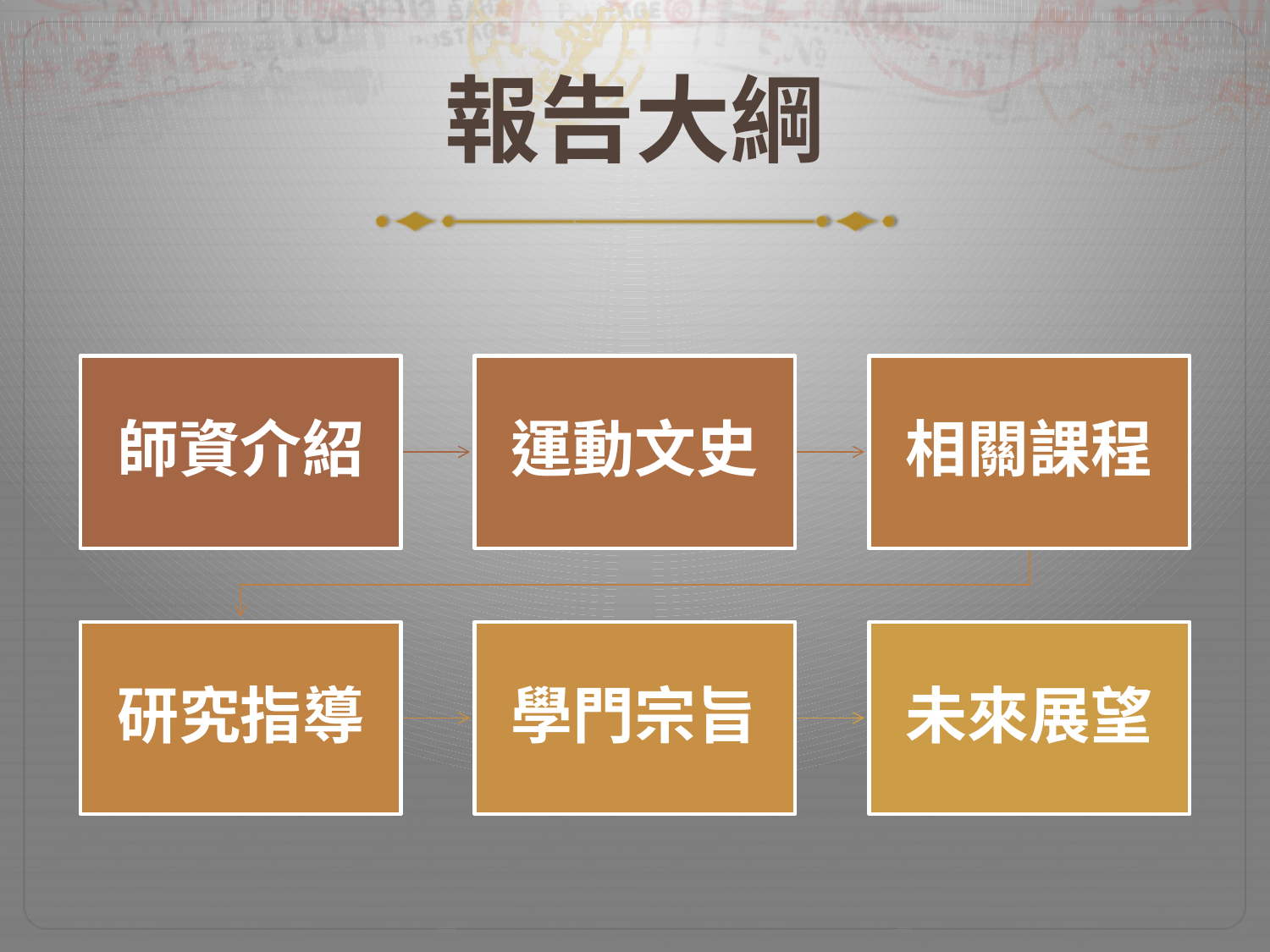

# 報告大綱

師資介紹

運動文史

相關課程

研究指導

學門宗旨
未來展望